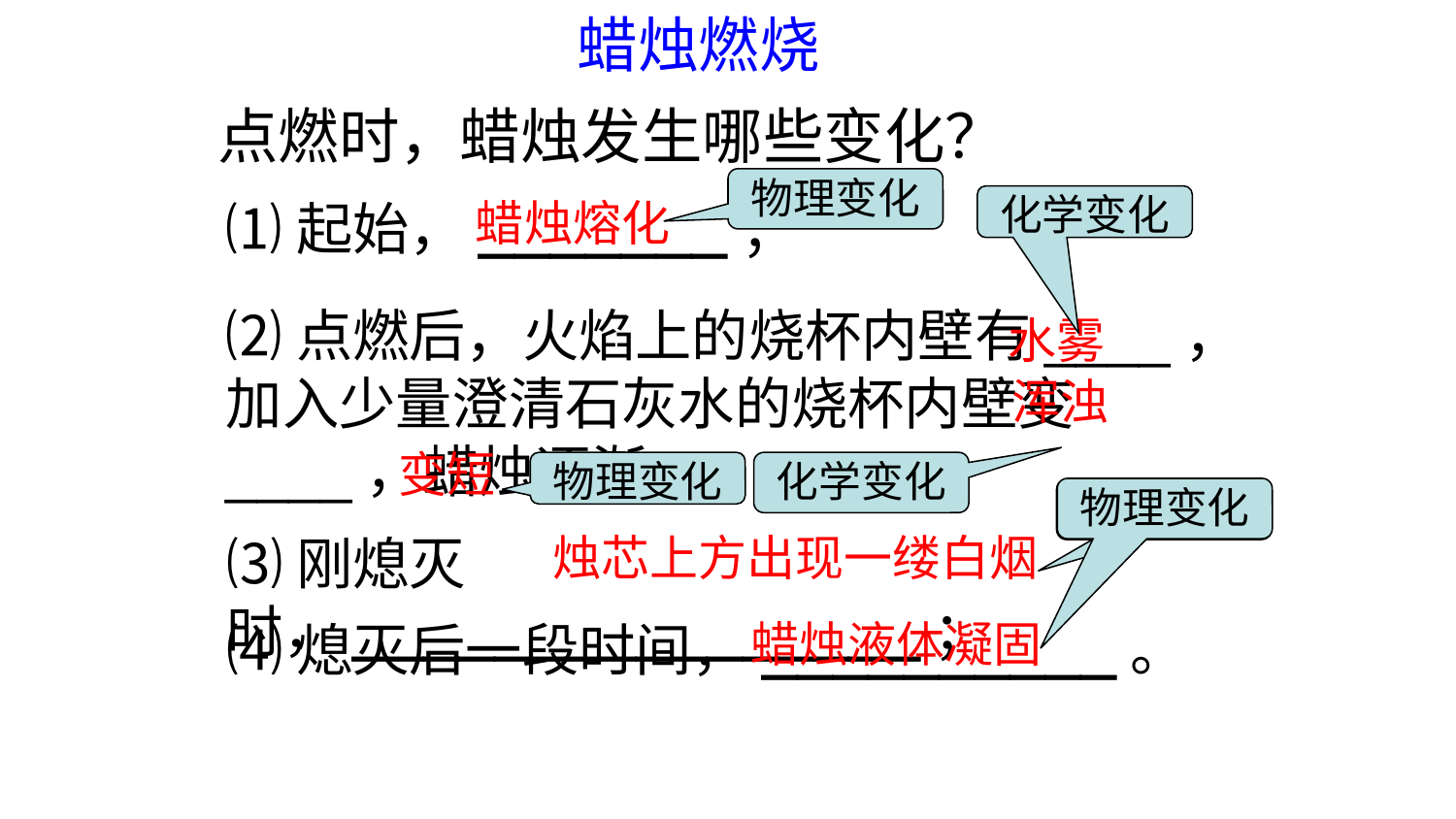

蜡烛燃烧
点燃时，蜡烛发生哪些变化？
物理变化
⑴起始，_______；
蜡烛熔化
化学变化
⑵点燃后，火焰上的烧杯内壁有____，加入少量澄清石灰水的烧杯内壁变____，蜡烛逐渐      ；
水雾
浑浊
变短
物理变化
化学变化
物理变化
物理变化
烛芯上方出现一缕白烟
⑶刚熄灭时，________________；
蜡烛液体凝固
⑷熄灭后一段时间，__________。